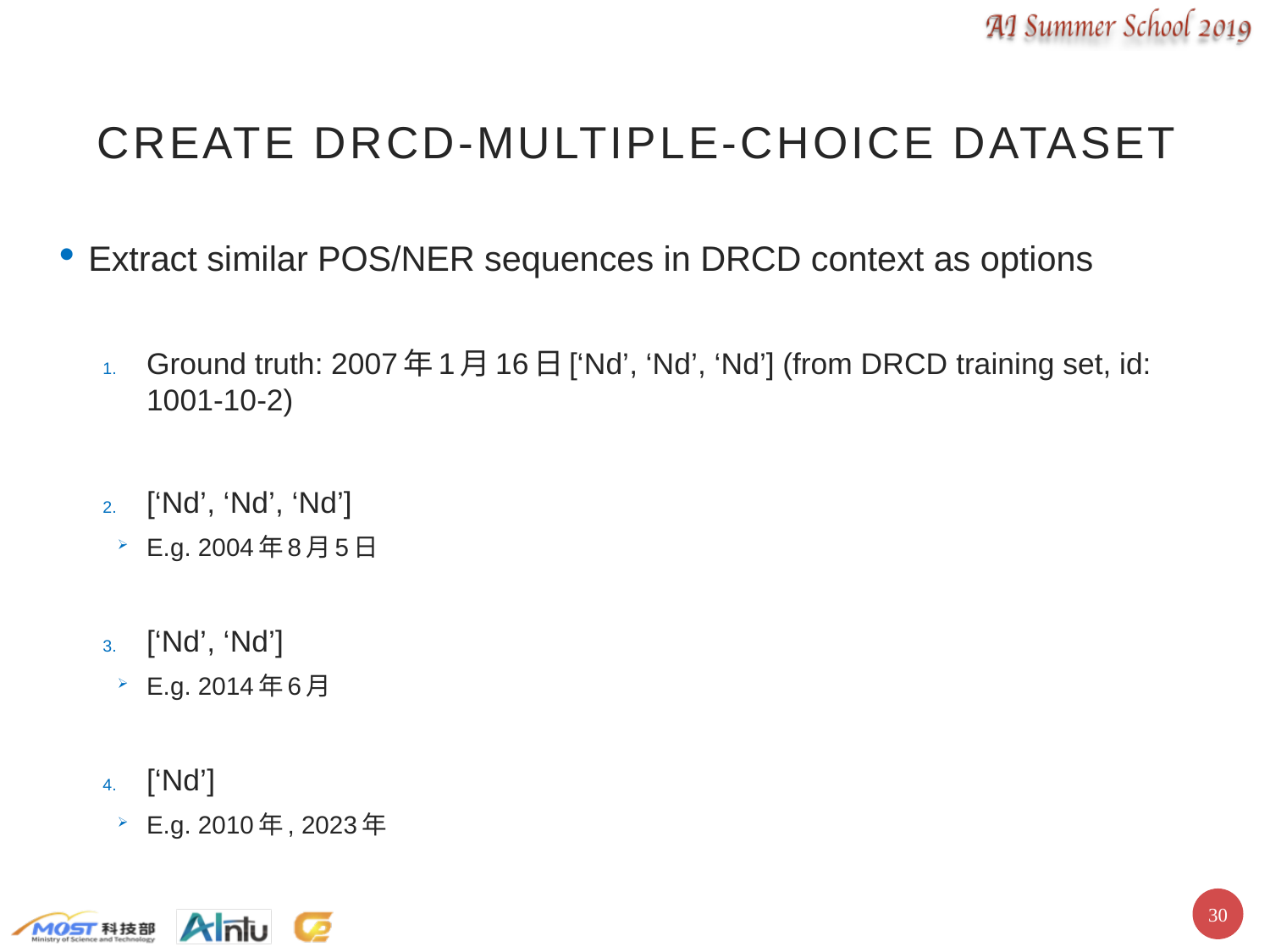

# Create DRCD-multiple-choice dataset
Extract similar POS/NER sequences in DRCD context as options

Ground truth: 2007年1月16日[‘Nd’, ‘Nd’, ‘Nd’] (from DRCD training set, id: 1001-10-2)

[‘Nd’, ‘Nd’, ‘Nd’]
E.g. 2004年8月5日

[‘Nd’, ‘Nd’]
E.g. 2014年6月

[‘Nd’]
E.g. 2010年, 2023年

30